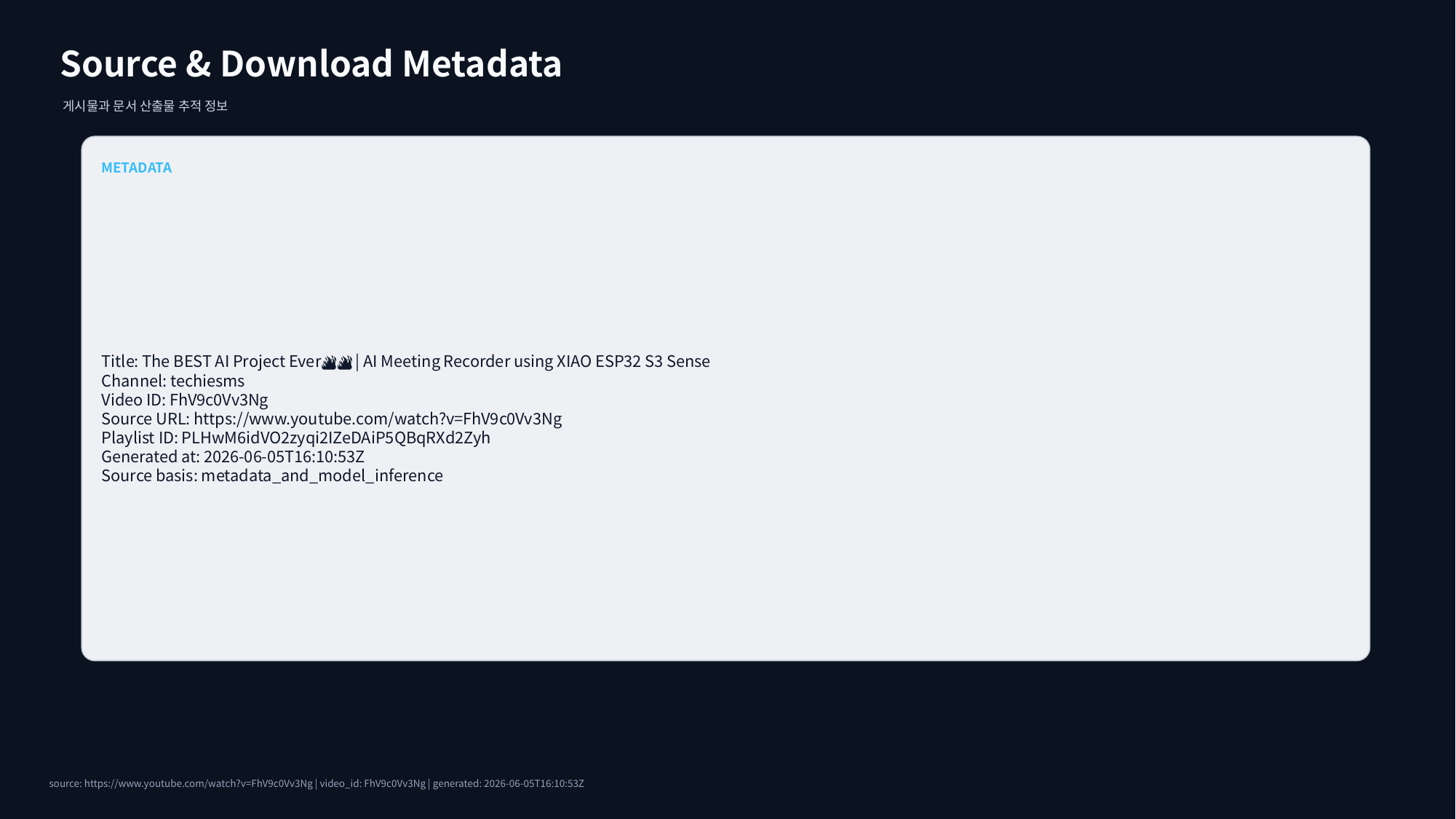

Source & Download Metadata
게시물과 문서 산출물 추적 정보

METADATA
Title: The BEST AI Project Ever🔥🔥 | AI Meeting Recorder using XIAO ESP32 S3 Sense
Channel: techiesms
Video ID: FhV9c0Vv3Ng
Source URL: https://www.youtube.com/watch?v=FhV9c0Vv3Ng
Playlist ID: PLHwM6idVO2zyqi2IZeDAiP5QBqRXd2Zyh
Generated at: 2026-06-05T16:10:53Z
Source basis: metadata_and_model_inference
source: https://www.youtube.com/watch?v=FhV9c0Vv3Ng | video_id: FhV9c0Vv3Ng | generated: 2026-06-05T16:10:53Z